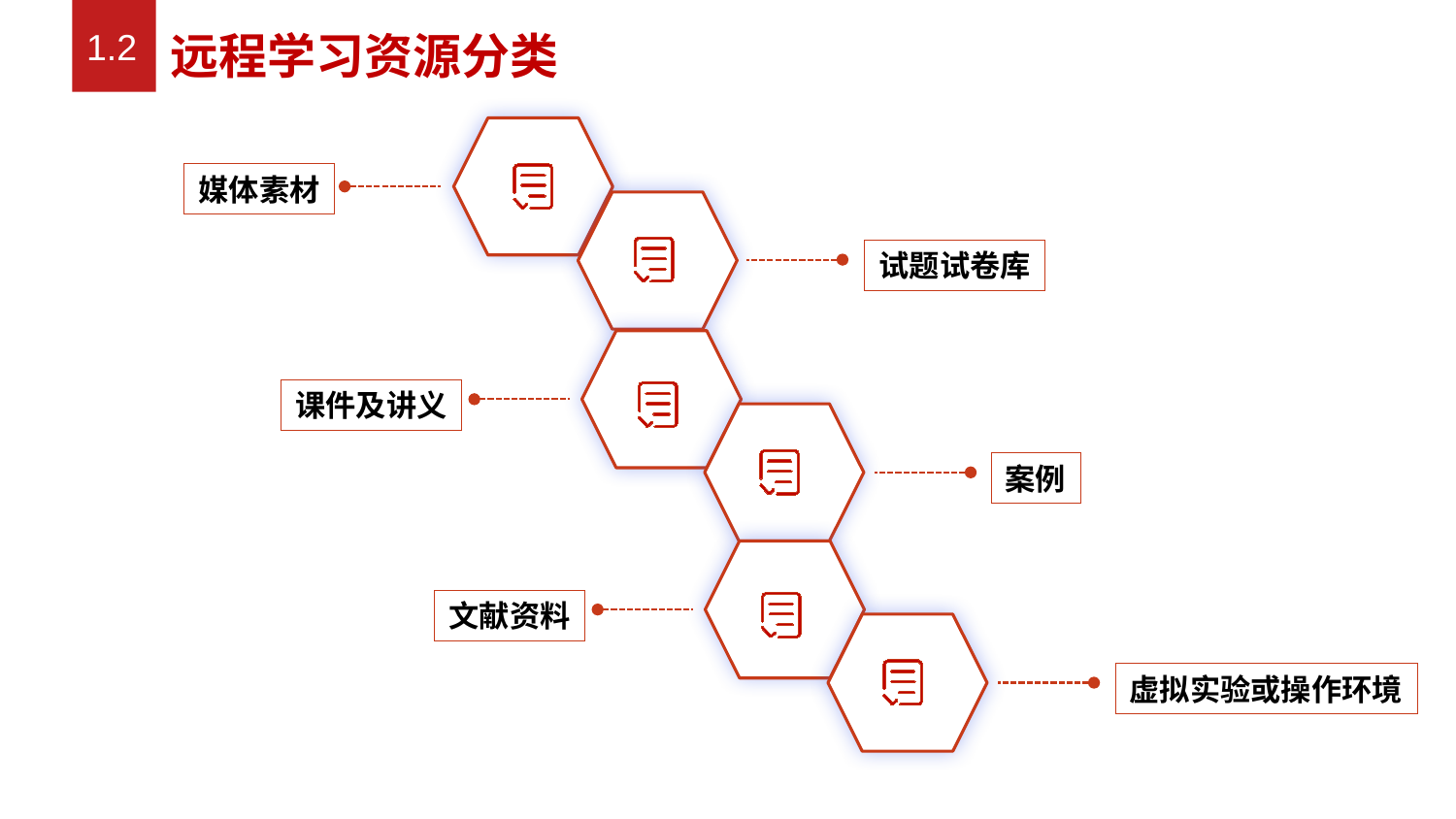

1.2
远程学习资源分类

媒体素材

试题试卷库

课件及讲义

案例

文献资料

虚拟实验或操作环境